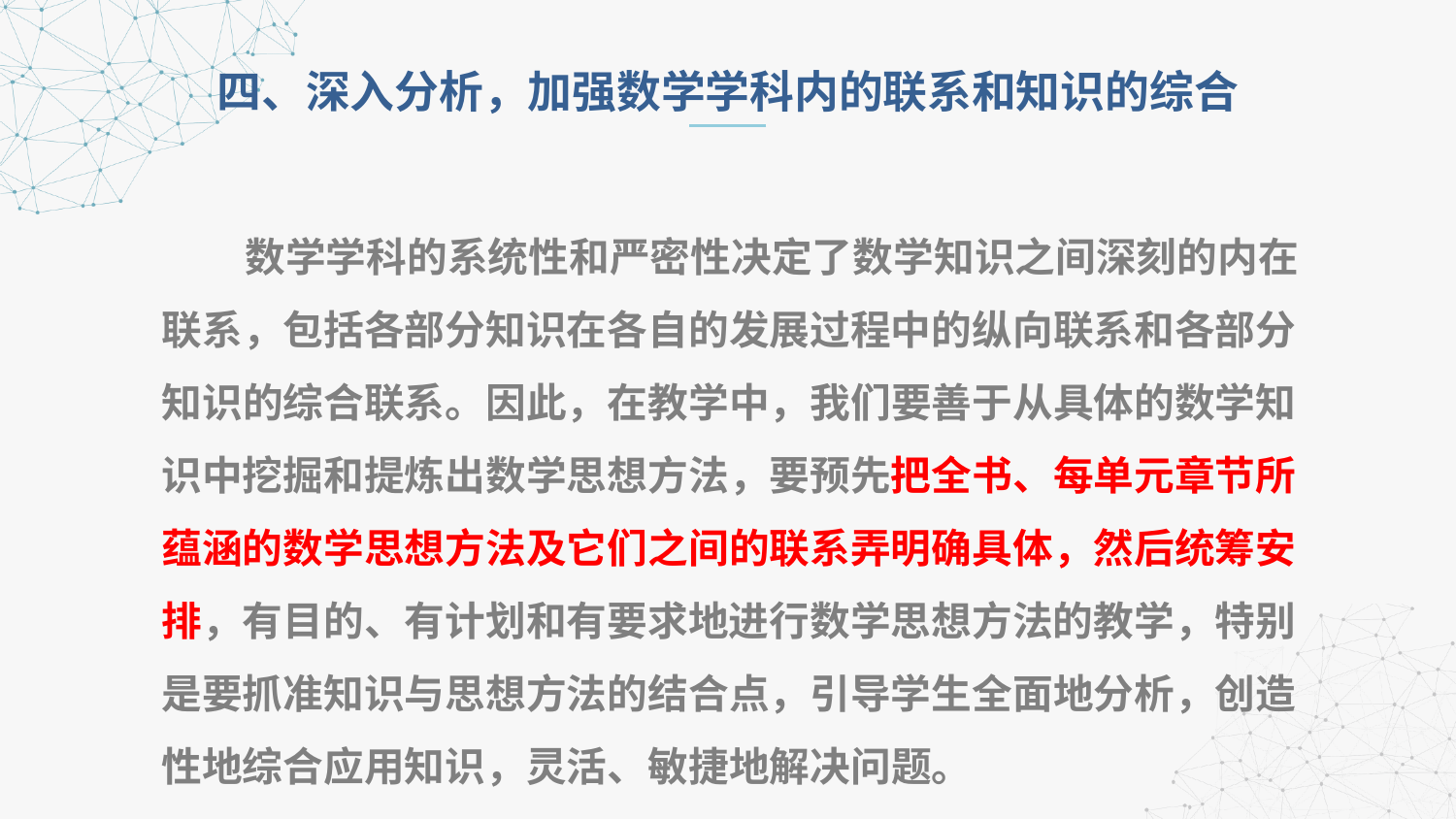

四、深入分析，加强数学学科内的联系和知识的综合
        数学学科的系统性和严密性决定了数学知识之间深刻的内在联系，包括各部分知识在各自的发展过程中的纵向联系和各部分知识的综合联系。因此，在教学中，我们要善于从具体的数学知识中挖掘和提炼出数学思想方法，要预先把全书、每单元章节所蕴涵的数学思想方法及它们之间的联系弄明确具体，然后统筹安排，有目的、有计划和有要求地进行数学思想方法的教学，特别是要抓准知识与思想方法的结合点，引导学生全面地分析，创造性地综合应用知识，灵活、敏捷地解决问题。